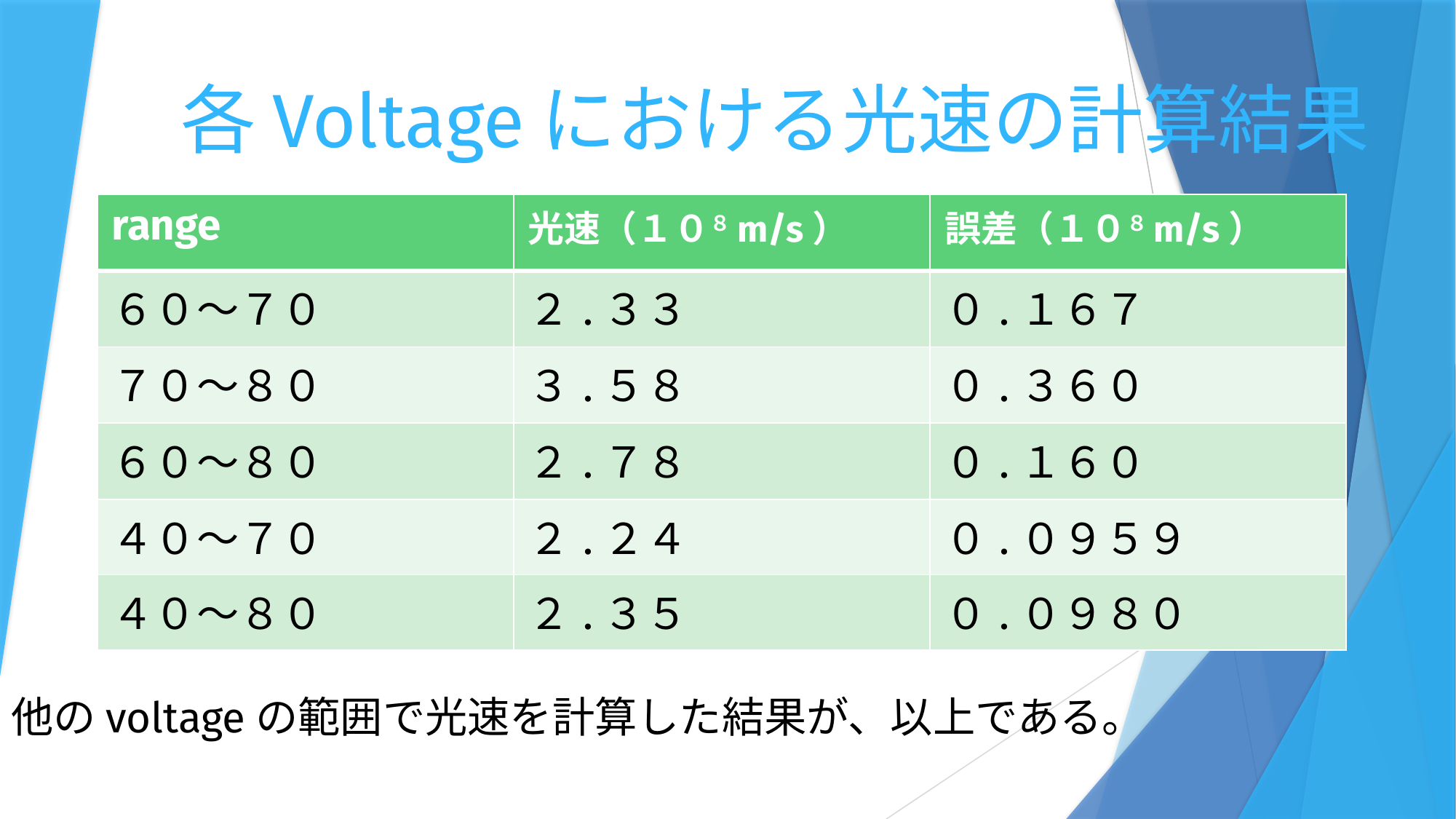

# 各Voltageにおける光速の計算結果
| range | 光速（１０８m/s） | 誤差（１０８m/s） |
| --- | --- | --- |
| ６０〜７０ | ２.３３ | ０.１６７ |
| ７０〜８０ | ３.５８ | ０.３６０ |
| ６０〜８０ | ２.７８ | ０.１６０ |
| ４０〜７０ | ２.２４ | ０.０９５９ |
| ４０〜８０ | ２.３５ | ０.０９８０ |
他のvoltageの範囲で光速を計算した結果が、以上である。